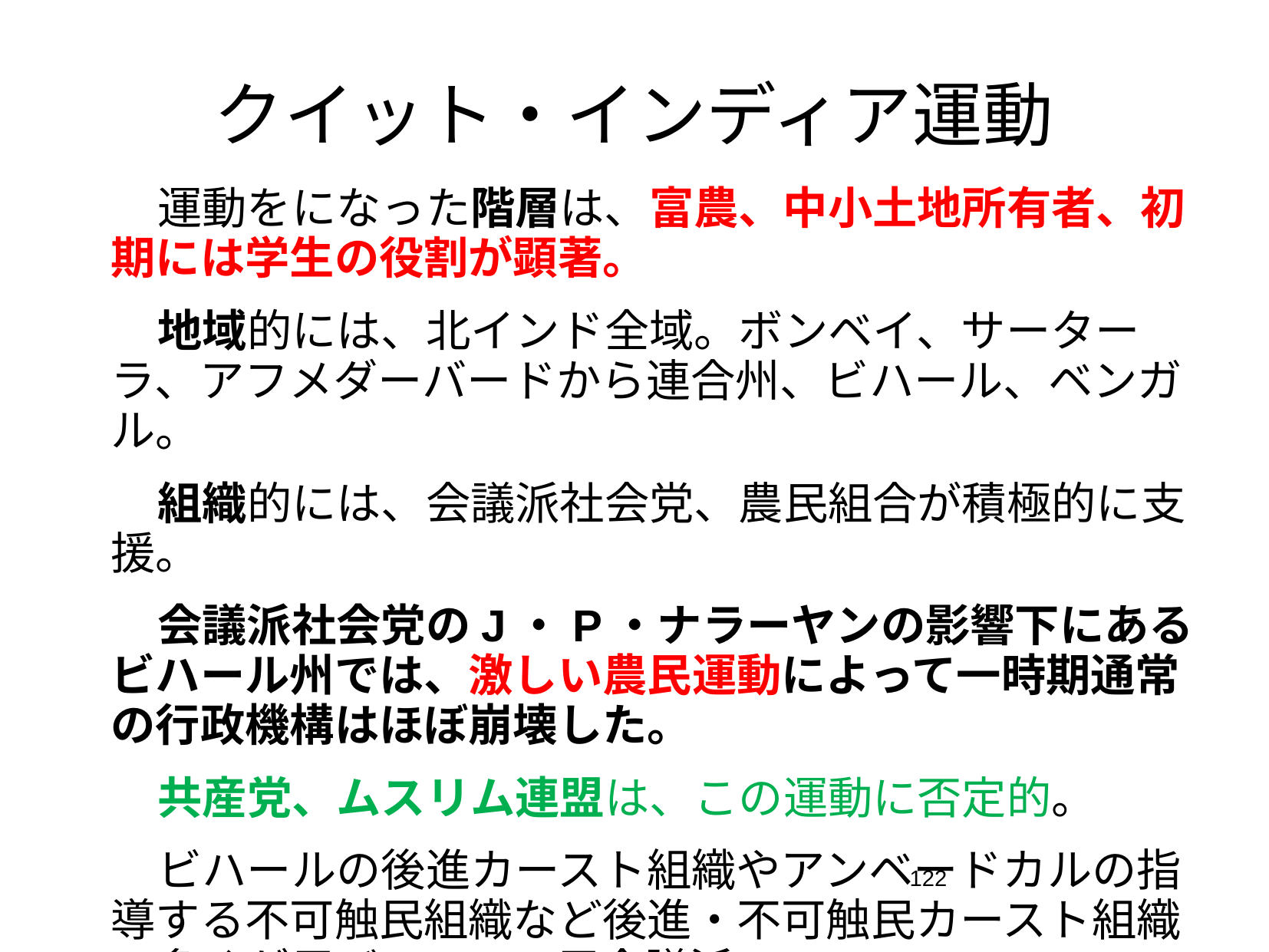

# クイット・インディア運動
　　運動をになった階層は、富農、中小土地所有者、初期には学生の役割が顕著。
　　地域的には、北インド全域。ボンベイ、サーターラ、アフメダーバードから連合州、ビハール、ベンガル。
　　組織的には、会議派社会党、農民組合が積極的に支援。
　　会議派社会党のJ・P・ナラーヤンの影響下にあるビハール州では、激しい農民運動によって一時期通常の行政機構はほぼ崩壊した。
　　共産党、ムスリム連盟は、この運動に否定的。
　　ビハールの後進カースト組織やアンベードカルの指導する不可触民組織など後進・不可触民カースト組織の多くが反バラモン、反会議派。
122